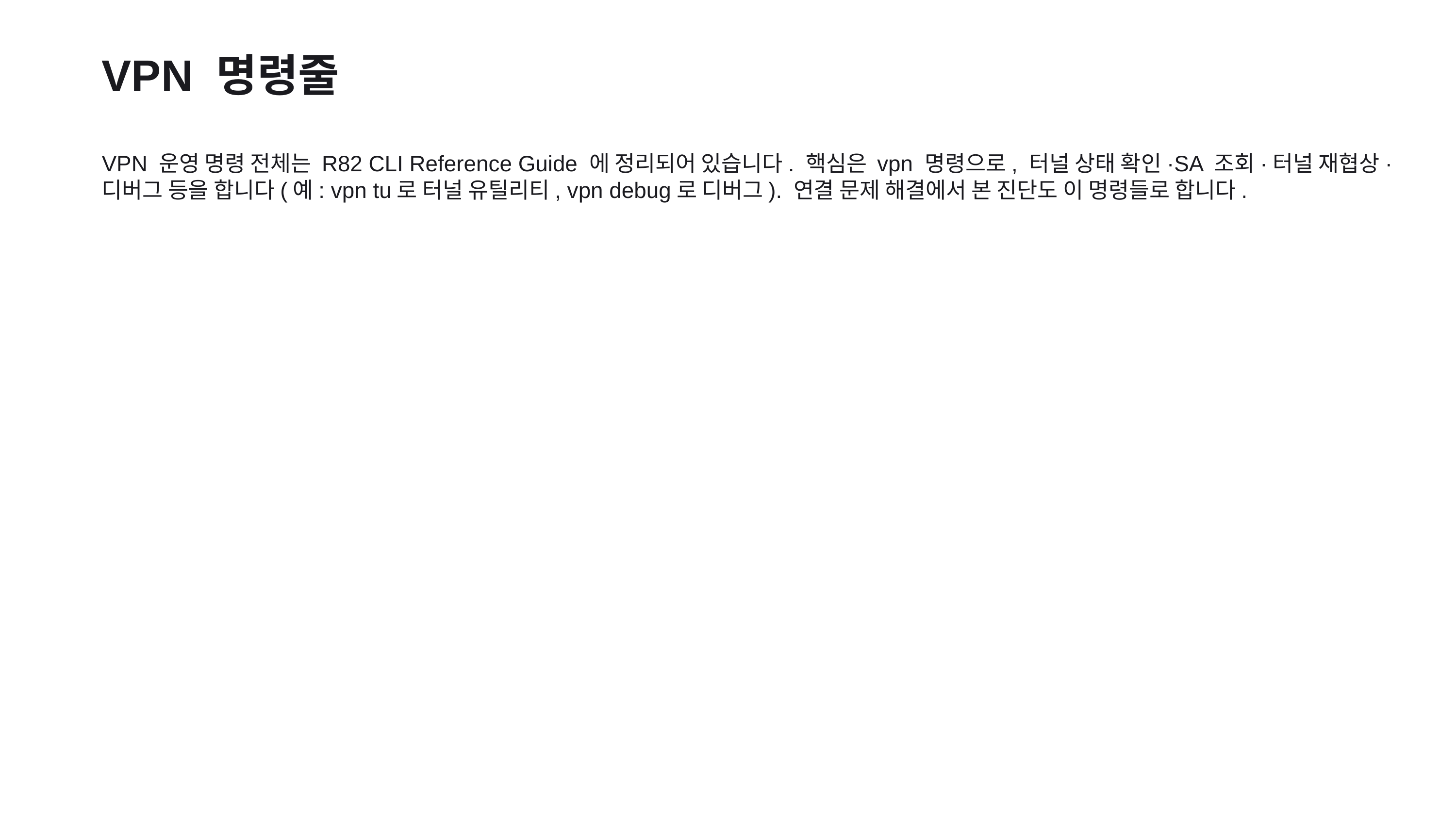

VPN 명령줄
VPN 운영 명령 전체는 R82 CLI Reference Guide 에 정리되어 있습니다. 핵심은 vpn 명령으로, 터널 상태 확인·SA 조회·터널 재협상·디버그 등을 합니다(예: vpn tu로 터널 유틸리티, vpn debug로 디버그). 연결 문제 해결에서 본 진단도 이 명령들로 합니다.